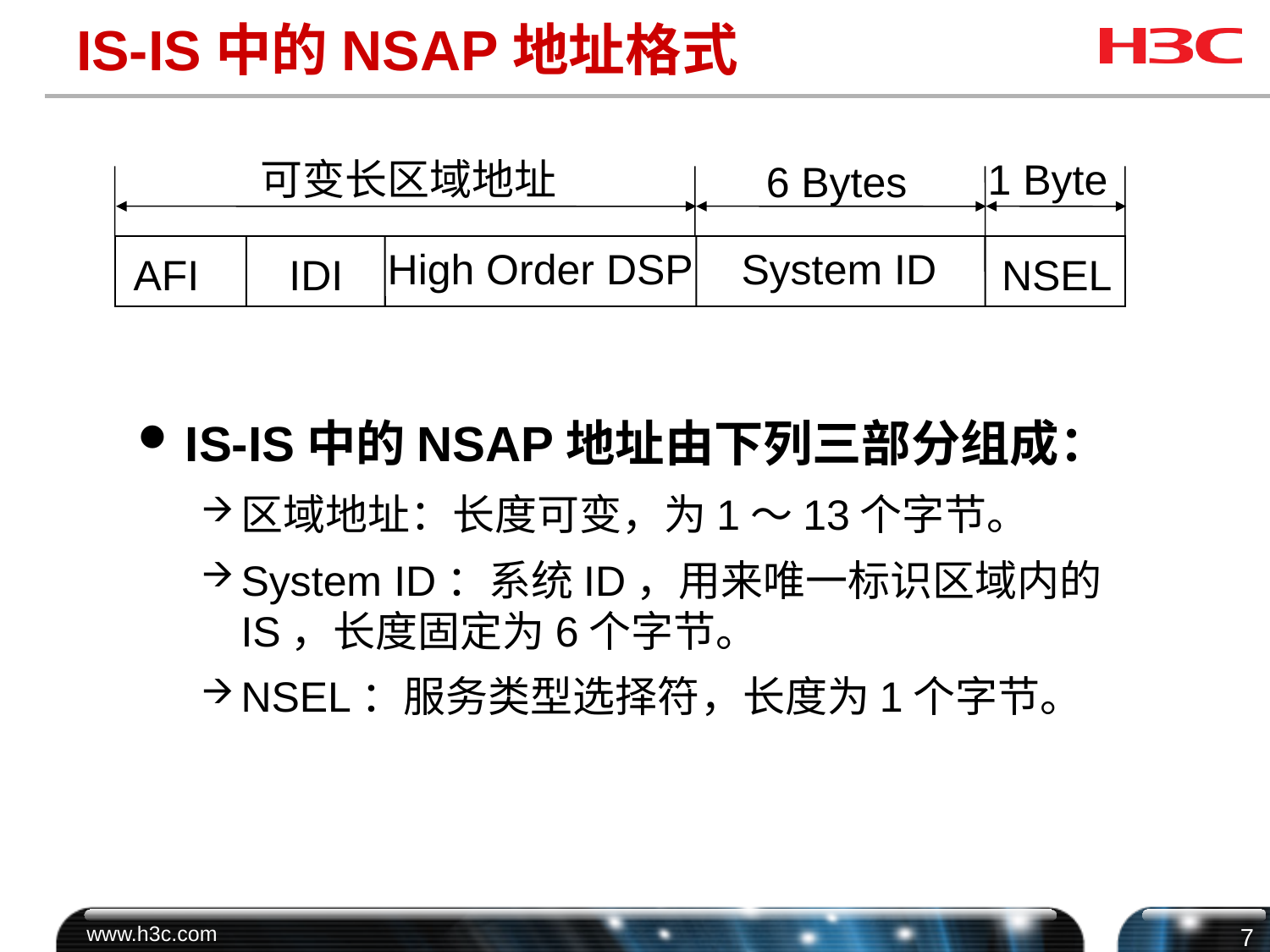

# IS-IS中的NSAP地址格式
可变长区域地址
1 Byte
6 Bytes

High Order DSP

System ID

AFI
IDI
NSEL
IS-IS中的NSAP地址由下列三部分组成：
区域地址：长度可变，为1～13个字节。
System ID：系统ID，用来唯一标识区域内的IS，长度固定为6个字节。
NSEL：服务类型选择符，长度为1个字节。